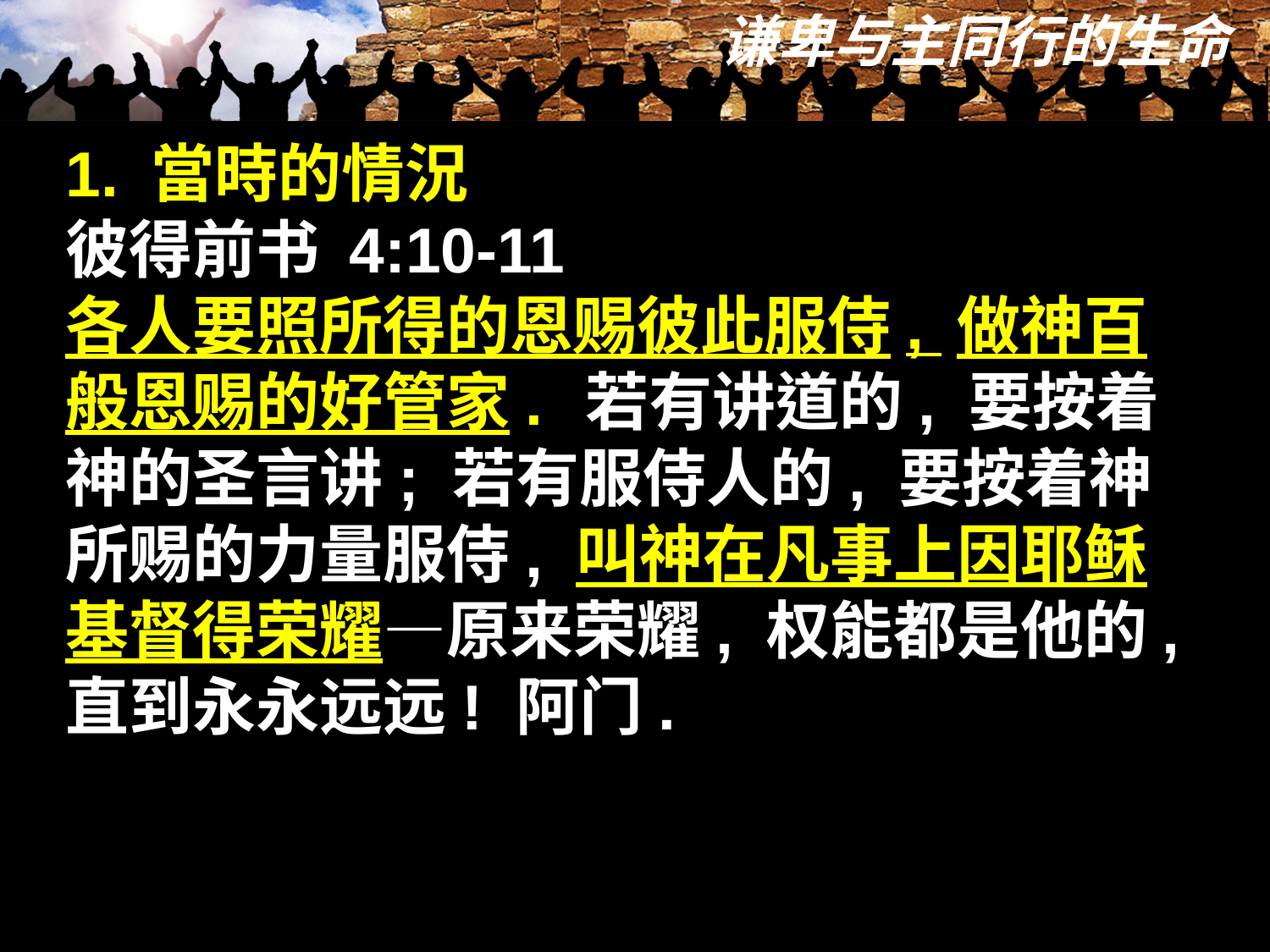

1. 當時的情況
彼得前书 4:10-11
各人要照所得的恩赐彼此服侍, 做神百般恩赐的好管家.  若有讲道的, 要按着神的圣言讲; 若有服侍人的, 要按着神所赐的力量服侍, 叫神在凡事上因耶稣基督得荣耀—原来荣耀, 权能都是他的, 直到永永远远! 阿门.